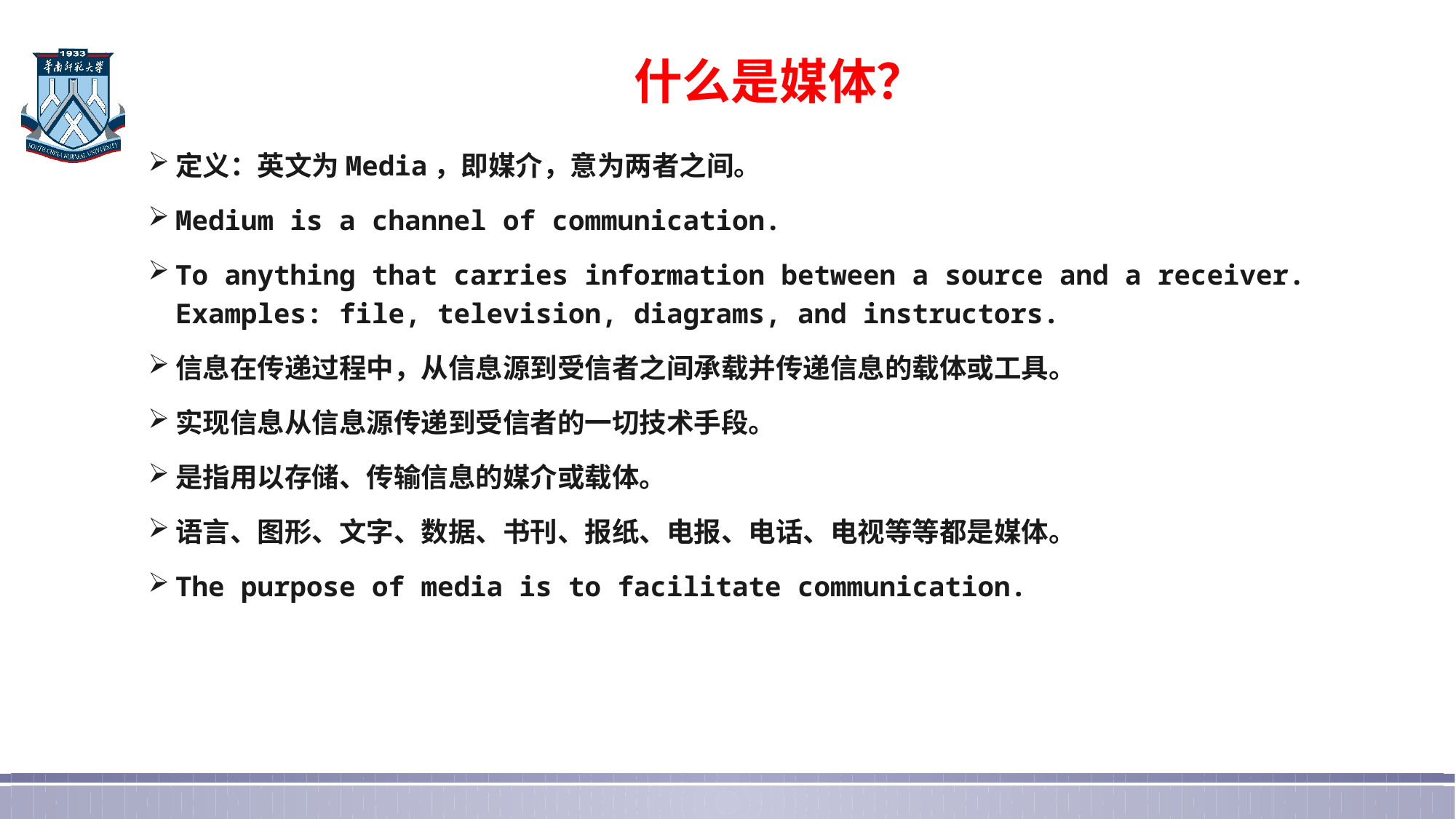

# 什么是媒体？
定义：英文为Media，即媒介，意为两者之间。
Medium is a channel of communication.
To anything that carries information between a source and a receiver. Examples: file, television, diagrams, and instructors.
信息在传递过程中，从信息源到受信者之间承载并传递信息的载体或工具。
实现信息从信息源传递到受信者的一切技术手段。
是指用以存储、传输信息的媒介或载体。
语言、图形、文字、数据、书刊、报纸、电报、电话、电视等等都是媒体。
The purpose of media is to facilitate communication.